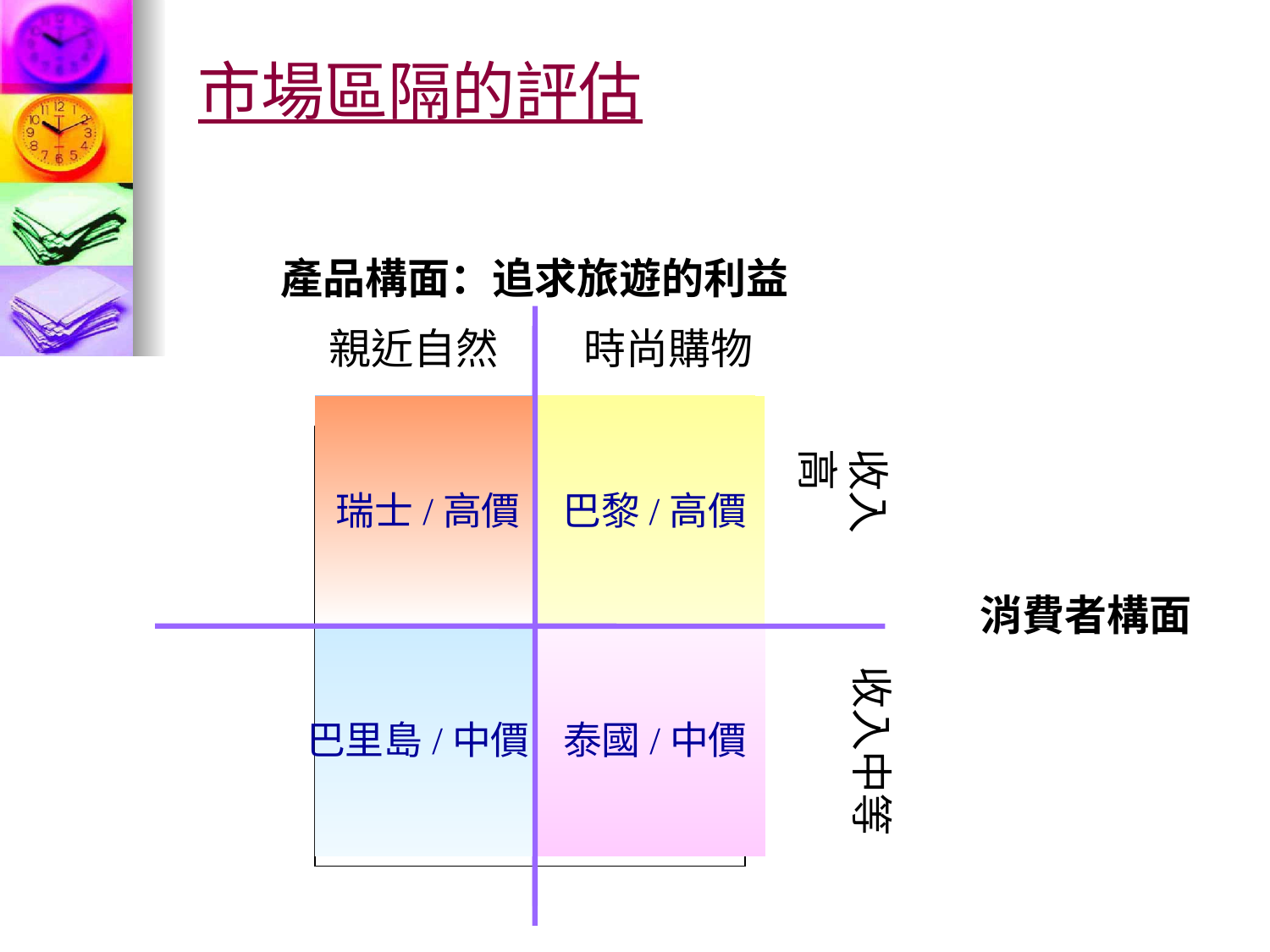

# 市場區隔的評估
產品構面：追求旅遊的利益
親近自然
 時尚購物

收入高
消費者構面

收入中等

瑞士/高價

巴黎/高價

未區隔的旅遊市場

巴里島/中價

泰國/中價